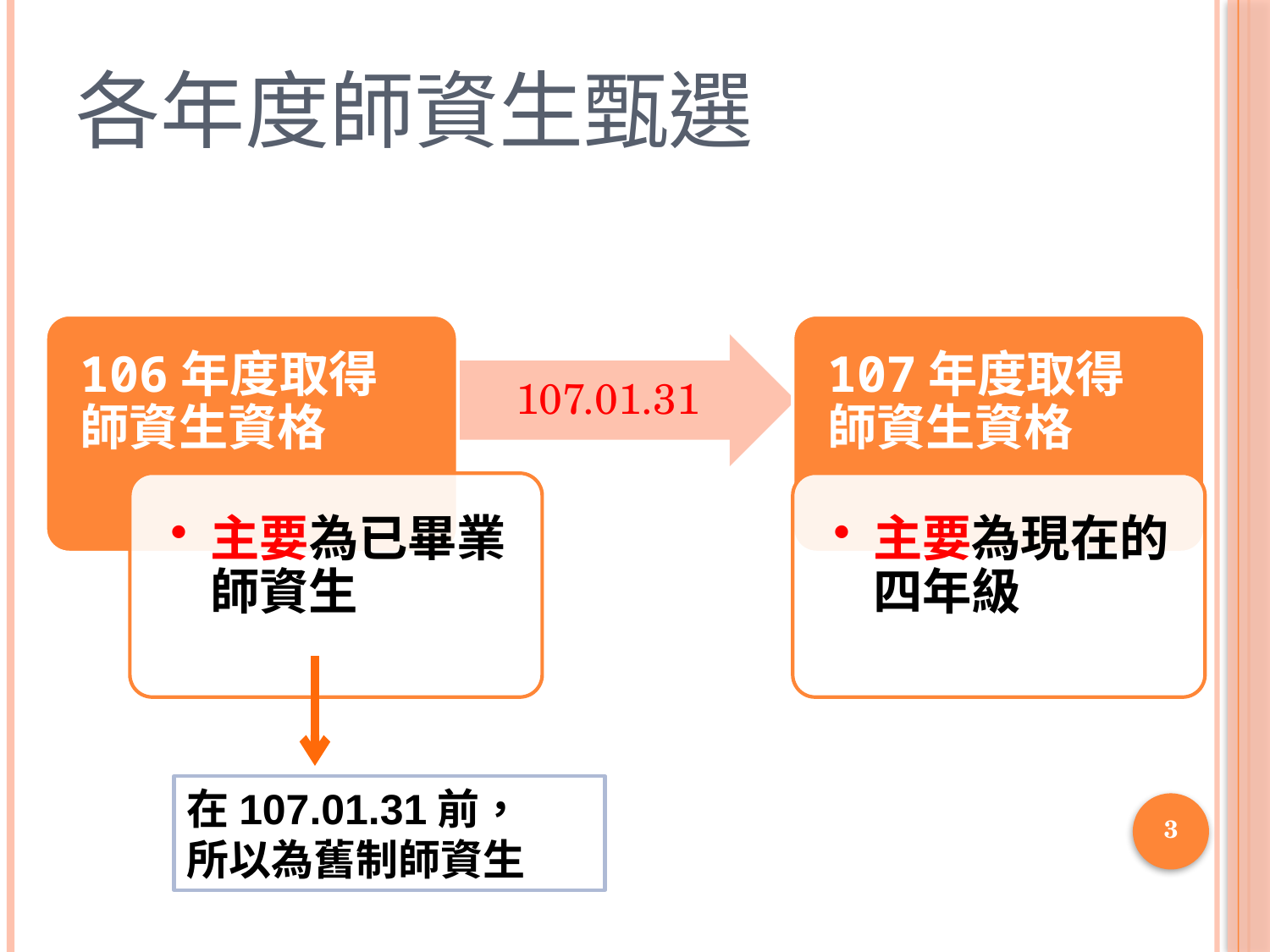

# 各年度師資生甄選

106年度取得師資生資格
主要為已畢業師資生
107.01.31
107年度取得師資生資格
主要為現在的四年級
在107.01.31前，
所以為舊制師資生
3